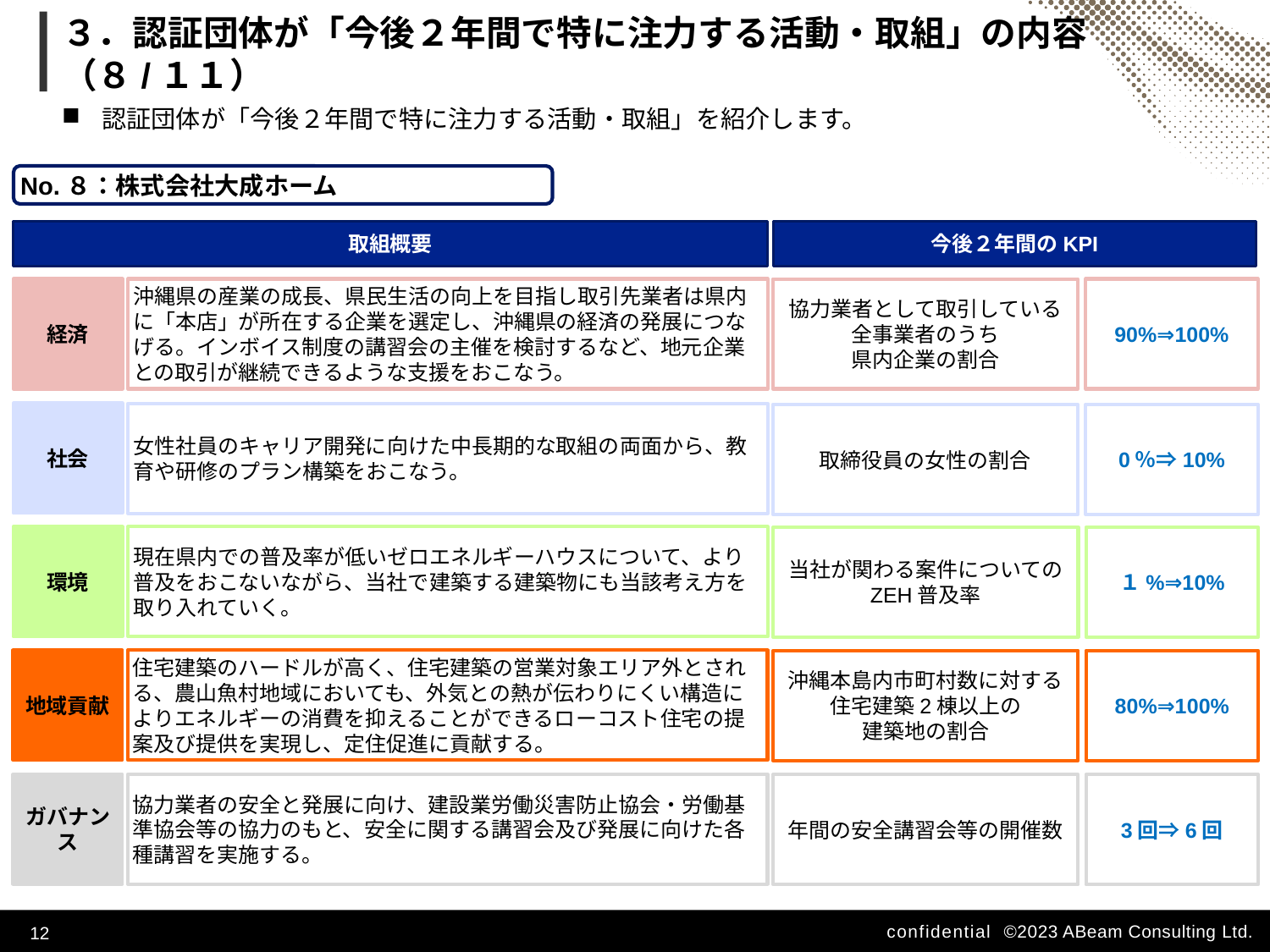

# ３．認証団体が「今後２年間で特に注力する活動・取組」の内容（８/１１）
認証団体が「今後２年間で特に注力する活動・取組」を紹介します。
No.８：株式会社大成ホーム
取組概要
今後２年間のKPI
経済
沖縄県の産業の成長、県民生活の向上を目指し取引先業者は県内に「本店」が所在する企業を選定し、沖縄県の経済の発展につなげる。インボイス制度の講習会の主催を検討するなど、地元企業との取引が継続できるような支援をおこなう。
90%⇒100%
協力業者として取引している
全事業者のうち
県内企業の割合
社会
女性社員のキャリア開発に向けた中長期的な取組の両面から、教育や研修のプラン構築をおこなう。
0％⇒10%
取締役員の女性の割合
環境
現在県内での普及率が低いゼロエネルギーハウスについて、より普及をおこないながら、当社で建築する建築物にも当該考え方を取り入れていく。
１%⇒10%
当社が関わる案件についての
ZEH普及率
地域貢献
住宅建築のハードルが高く、住宅建築の営業対象エリア外とされる、農山魚村地域においても、外気との熱が伝わりにくい構造によりエネルギーの消費を抑えることができるローコスト住宅の提案及び提供を実現し、定住促進に貢献する。
80%⇒100%
沖縄本島内市町村数に対する
住宅建築2棟以上の
建築地の割合
ガバナンス
協力業者の安全と発展に向け、建設業労働災害防止協会・労働基準協会等の協力のもと、安全に関する講習会及び発展に向けた各種講習を実施する。
3回⇒6回
年間の安全講習会等の開催数